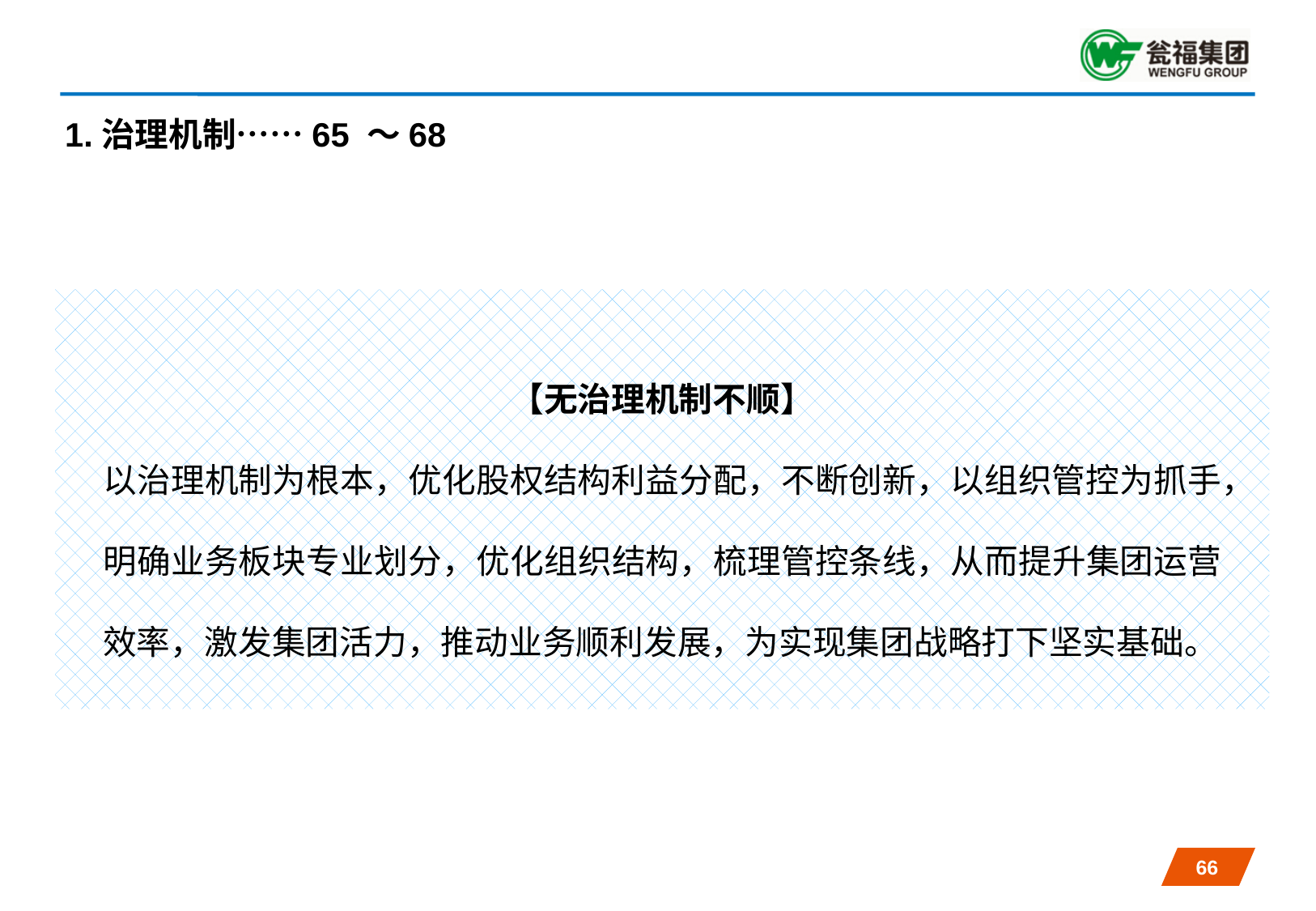

# 1.治理机制……65 ～68
【无治理机制不顺】
以治理机制为根本，优化股权结构利益分配，不断创新，以组织管控为抓手，明确业务板块专业划分，优化组织结构，梳理管控条线，从而提升集团运营效率，激发集团活力，推动业务顺利发展，为实现集团战略打下坚实基础。